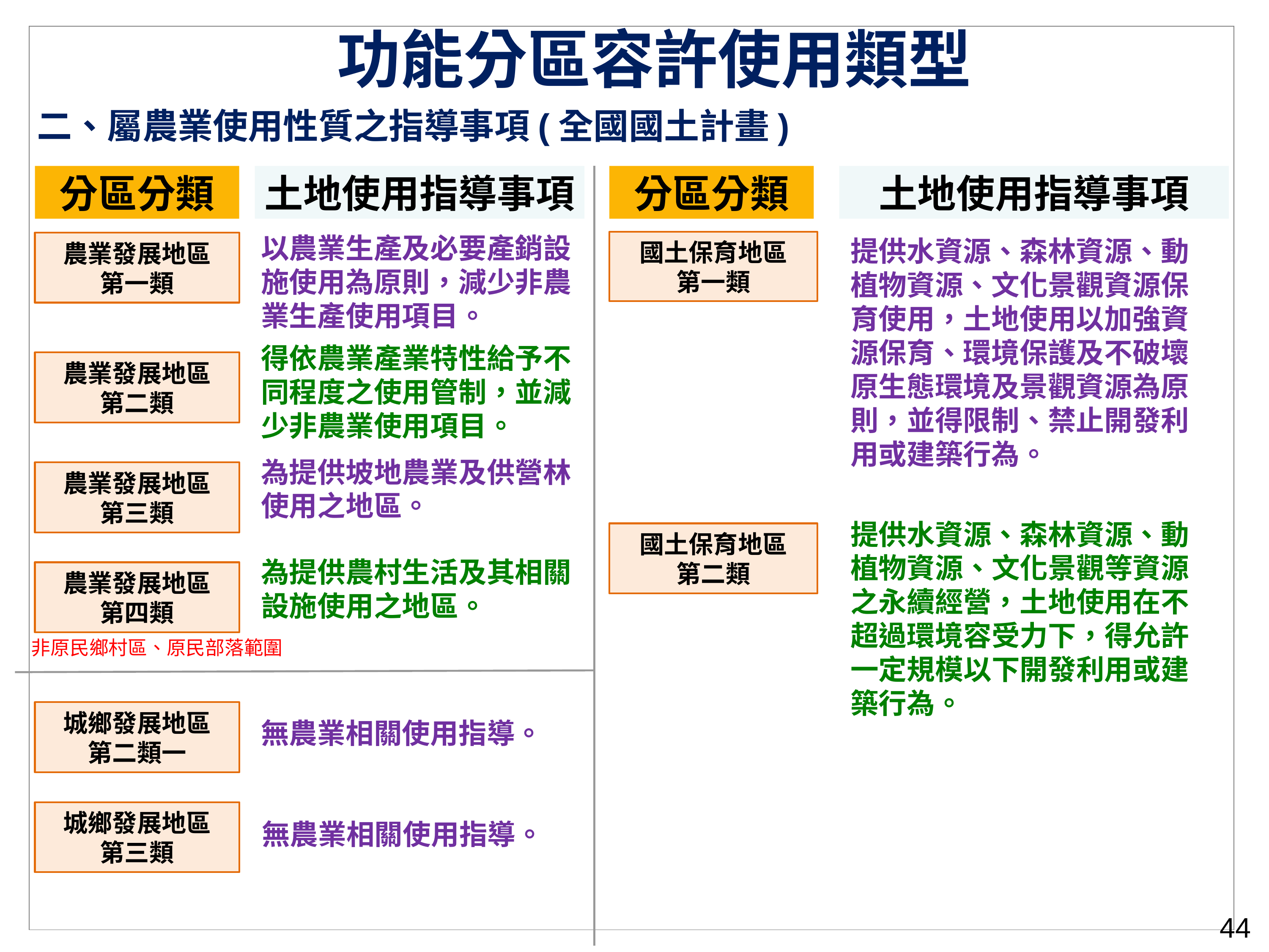

功能分區容許使用類型
二、屬農業使用性質之指導事項(全國國土計畫)
分區分類
土地使用指導事項
分區分類
土地使用指導事項
以農業生產及必要產銷設施使用為原則，減少非農業生產使用項目。
提供水資源、森林資源、動植物資源、文化景觀資源保育使用，土地使用以加強資源保育、環境保護及不破壞原生態環境及景觀資源為原則，並得限制、禁止開發利用或建築行為。
國土保育地區
第一類
農業發展地區
第一類
得依農業產業特性給予不同程度之使用管制，並減少非農業使用項目。
農業發展地區
第二類
為提供坡地農業及供營林使用之地區。
農業發展地區
第三類
提供水資源、森林資源、動植物資源、文化景觀等資源之永續經營，土地使用在不超過環境容受力下，得允許一定規模以下開發利用或建築行為。
國土保育地區
第二類
為提供農村生活及其相關設施使用之地區。
農業發展地區
第四類
非原民鄉村區、原民部落範圍
城鄉發展地區
第二類一
無農業相關使用指導。
城鄉發展地區
第三類
無農業相關使用指導。
44